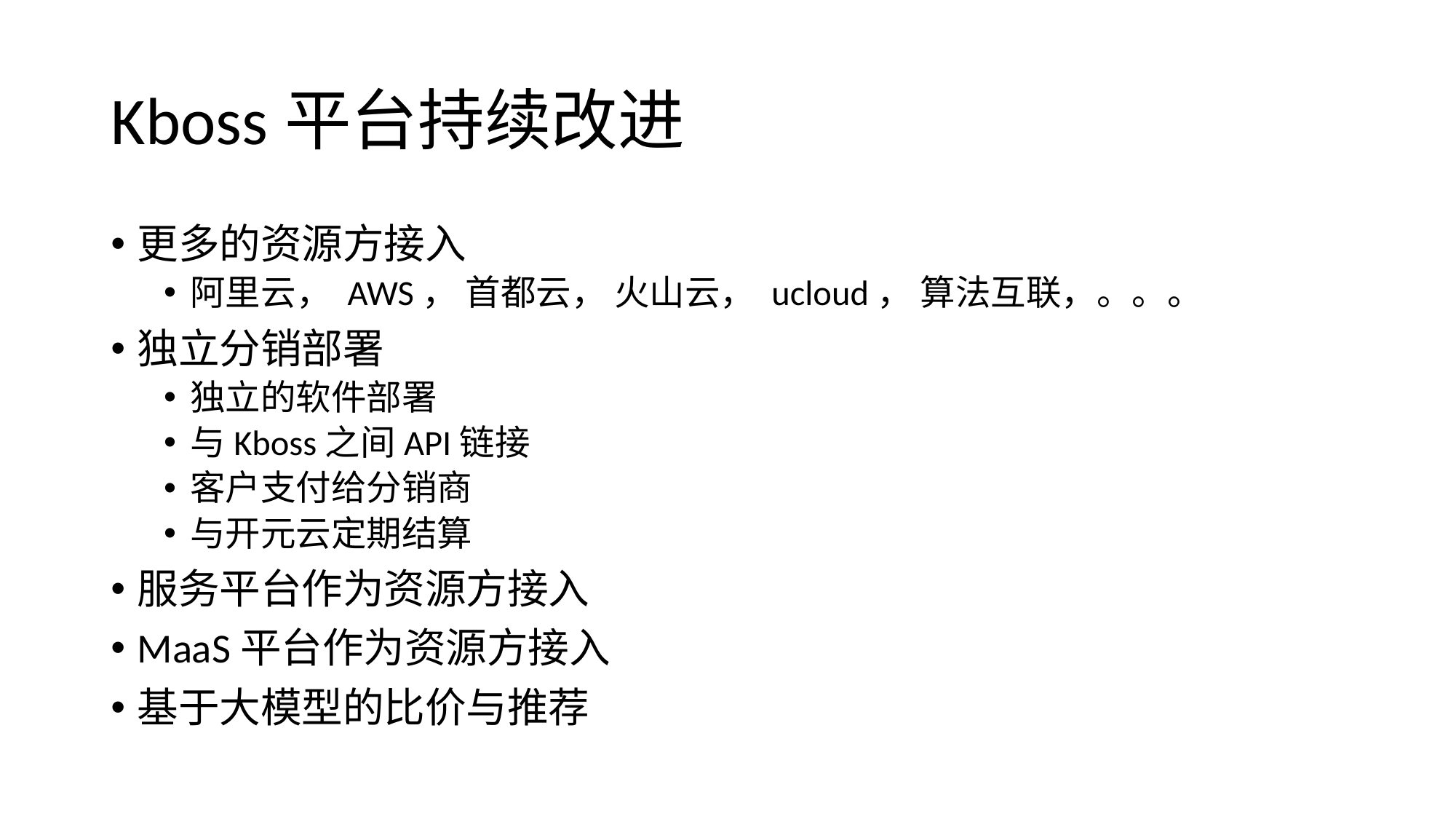

# Kboss平台持续改进
更多的资源方接入
阿里云， AWS， 首都云， 火山云， ucloud， 算法互联，。。。
独立分销部署
独立的软件部署
与Kboss之间API链接
客户支付给分销商
与开元云定期结算
服务平台作为资源方接入
MaaS平台作为资源方接入
基于大模型的比价与推荐